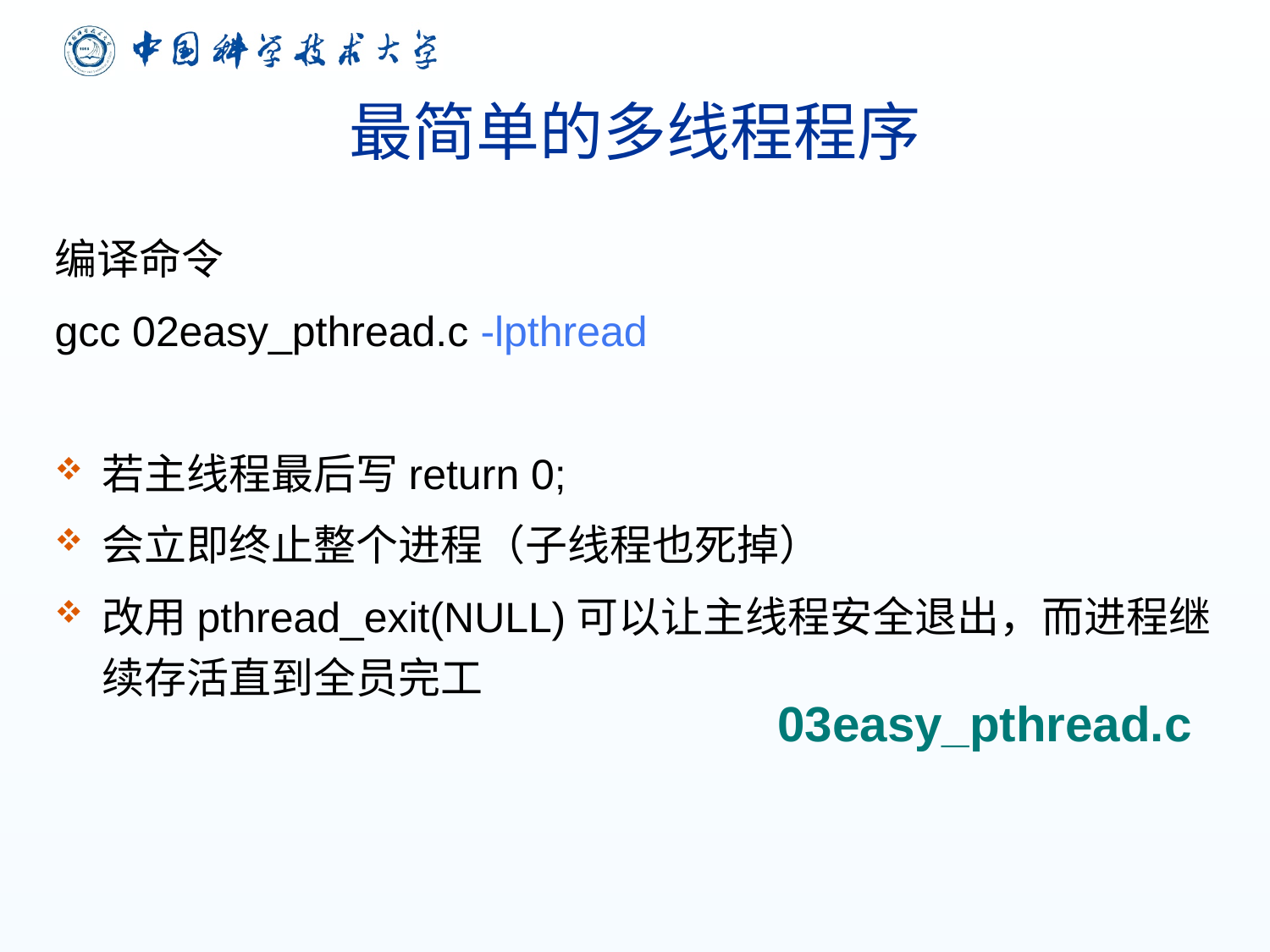

# 最简单的多线程程序
编译命令
gcc 02easy_pthread.c -lpthread

若主线程最后写return 0;
会立即终止整个进程（子线程也死掉）
改用pthread_exit(NULL)可以让主线程安全退出，而进程继续存活直到全员完工
03easy_pthread.c